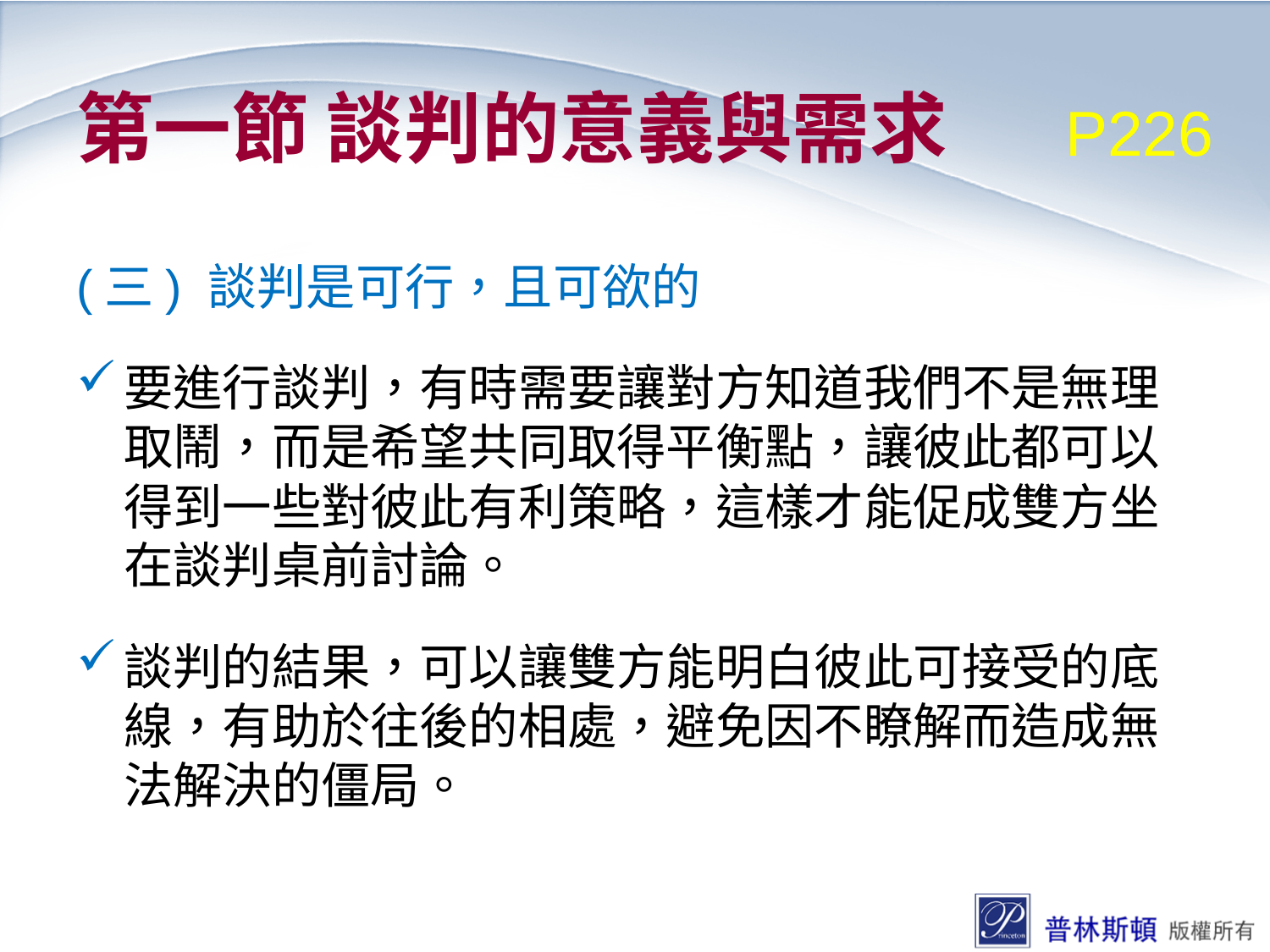

# 第一節 談判的意義與需求
P226
(三) 談判是可行，且可欲的
要進行談判，有時需要讓對方知道我們不是無理取鬧，而是希望共同取得平衡點，讓彼此都可以得到一些對彼此有利策略，這樣才能促成雙方坐在談判桌前討論。
談判的結果，可以讓雙方能明白彼此可接受的底線，有助於往後的相處，避免因不瞭解而造成無法解決的僵局。